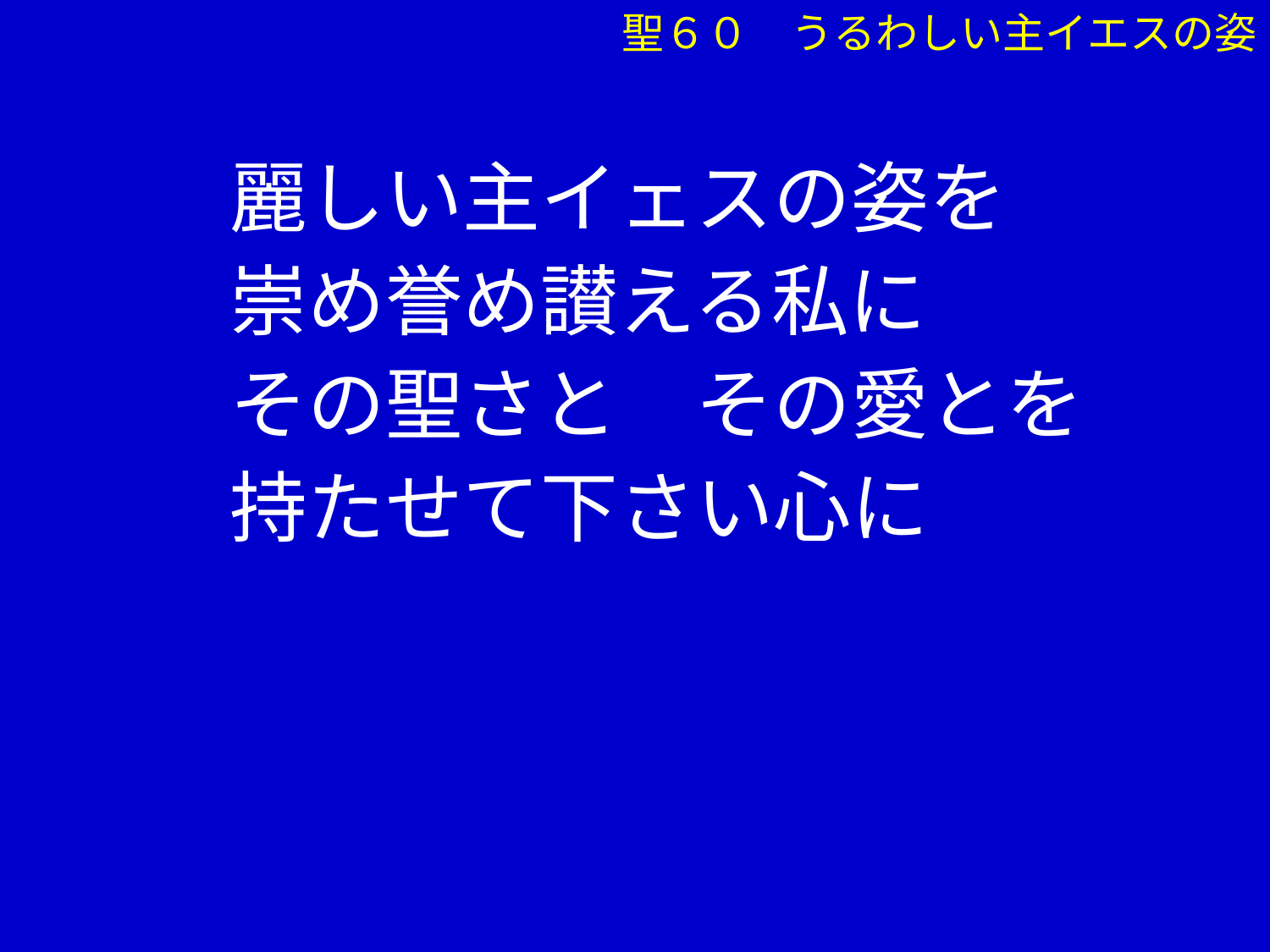

聖６０　うるわしい主イエスの姿
　麗しい主イェスの姿を
　崇め誉め讃える私に
　その聖さと　その愛とを
　持たせて下さい心に